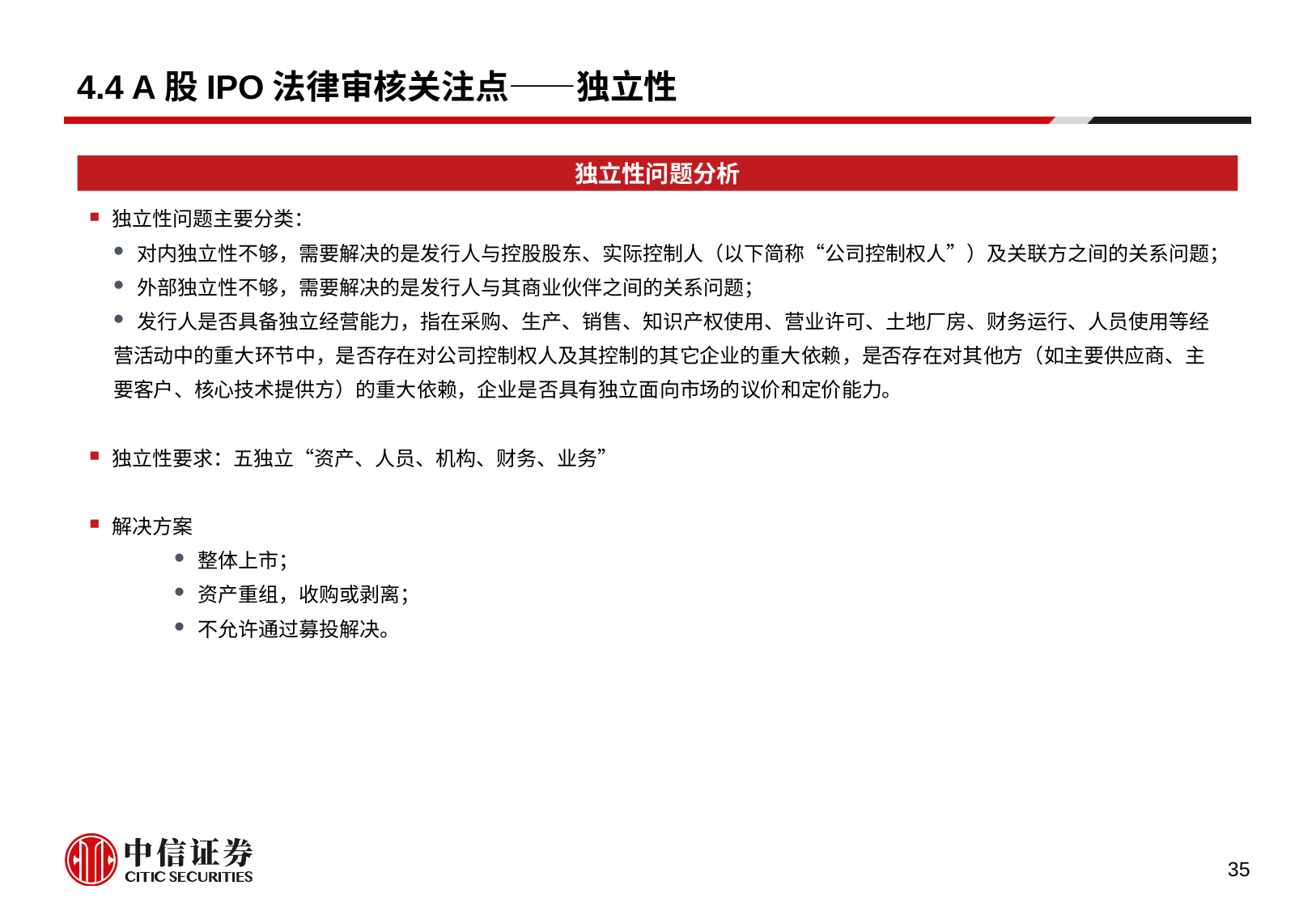

# 4.4 A股IPO法律审核关注点——独立性
独立性问题分析
独立性问题主要分类：
对内独立性不够，需要解决的是发行人与控股股东、实际控制人（以下简称“公司控制权人”）及关联方之间的关系问题；
外部独立性不够，需要解决的是发行人与其商业伙伴之间的关系问题；
发行人是否具备独立经营能力，指在采购、生产、销售、知识产权使用、营业许可、土地厂房、财务运行、人员使用等经
营活动中的重大环节中，是否存在对公司控制权人及其控制的其它企业的重大依赖，是否存在对其他方（如主要供应商、主
要客户、核心技术提供方）的重大依赖，企业是否具有独立面向市场的议价和定价能力。

独立性要求：五独立“资产、人员、机构、财务、业务”

解决方案
整体上市；
资产重组，收购或剥离；
不允许通过募投解决。